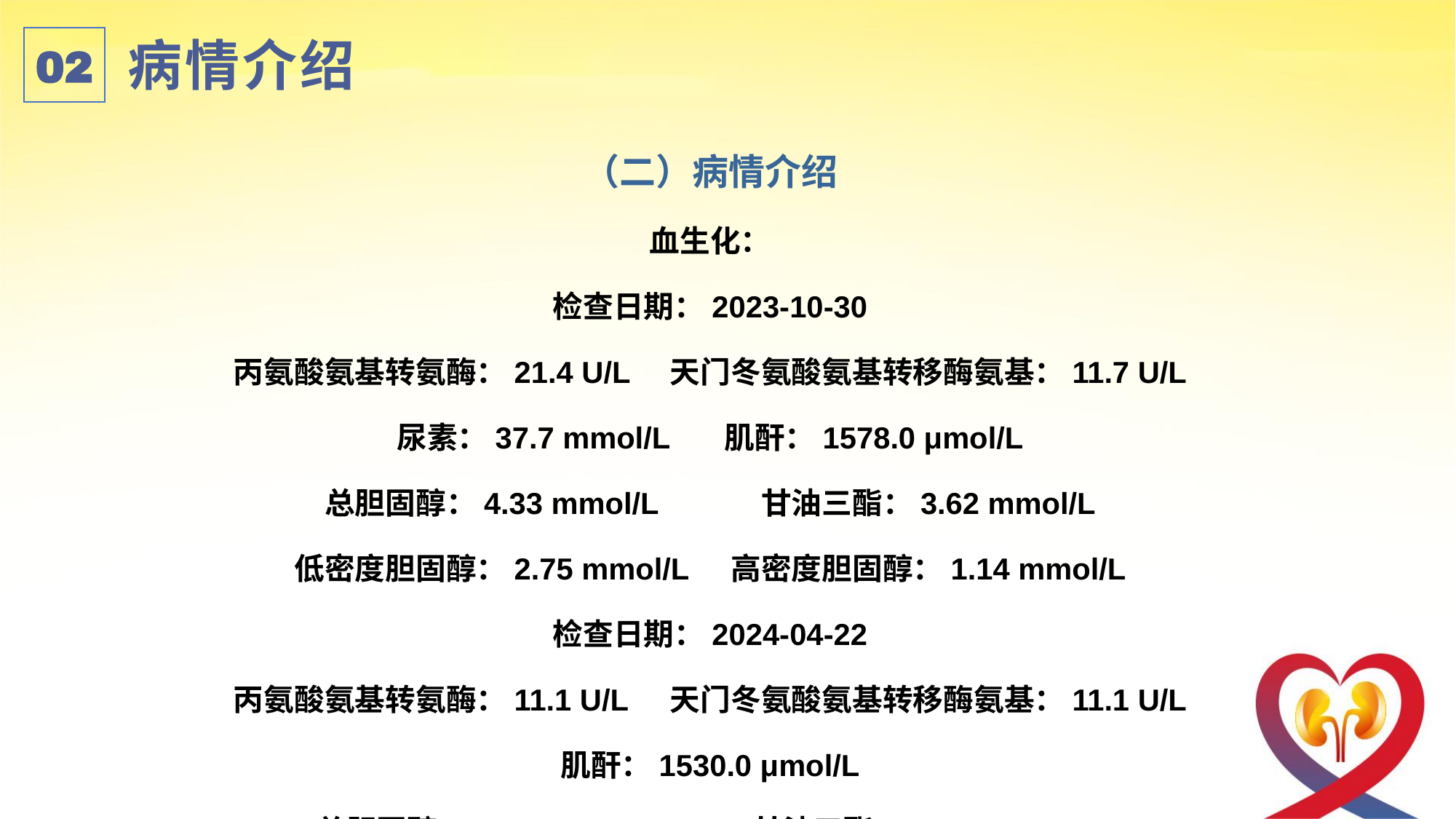

病情介绍
02
（二）病情介绍
血生化：
检查日期：2023-10-30
丙氨酸氨基转氨酶：21.4 U/L	天门冬氨酸氨基转移酶氨基：11.7 U/L
尿素：37.7 mmol/L	肌酐：1578.0 μmol/L
总胆固醇：4.33 mmol/L	甘油三酯：3.62 mmol/L
低密度胆固醇：2.75 mmol/L	高密度胆固醇：1.14 mmol/L
检查日期：2024-04-22
丙氨酸氨基转氨酶：11.1 U/L	天门冬氨酸氨基转移酶氨基：11.1 U/L
肌酐：1530.0 μmol/L
总胆固醇：6.75 mmol/L	甘油三酯：10.77 mmol/L
低密度胆固醇：3.49 mmol/L	高密度胆固醇：0.97 mmol/L